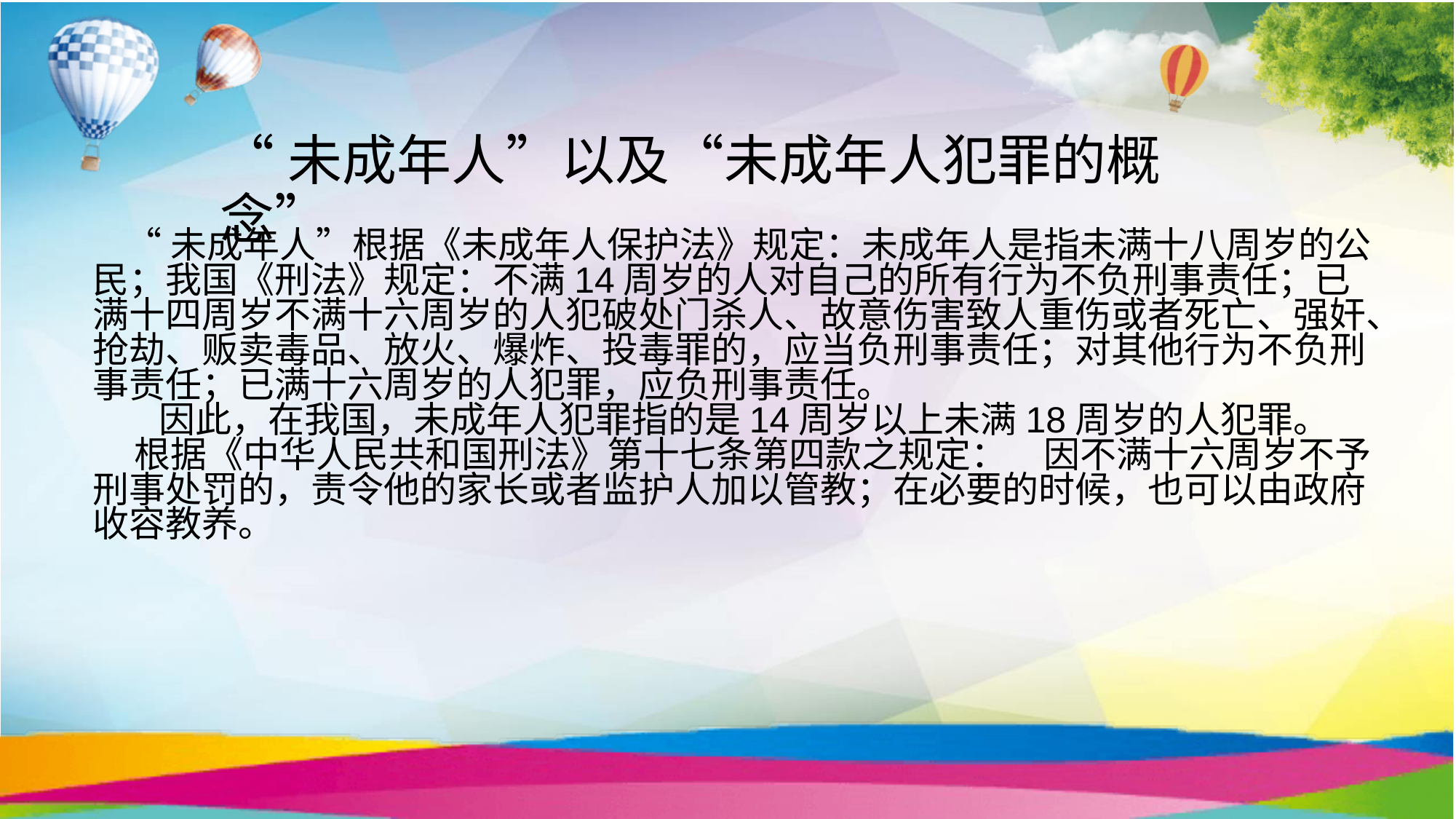

“未成年人”以及“未成年人犯罪的概念”
    “未成年人”根据《未成年人保护法》规定：未成年人是指未满十八周岁的公民；我国《刑法》规定：不满14周岁的人对自己的所有行为不负刑事责任；已满十四周岁不满十六周岁的人犯破处门杀人、故意伤害致人重伤或者死亡、强奸、抢劫、贩卖毒品、放火、爆炸、投毒罪的，应当负刑事责任；对其他行为不负刑事责任；已满十六周岁的人犯罪，应负刑事责任。
       因此，在我国，未成年人犯罪指的是14周岁以上未满18周岁的人犯罪。
    根据《中华人民共和国刑法》第十七条第四款之规定：　因不满十六周岁不予刑事处罚的，责令他的家长或者监护人加以管教；在必要的时候，也可以由政府收容教养。